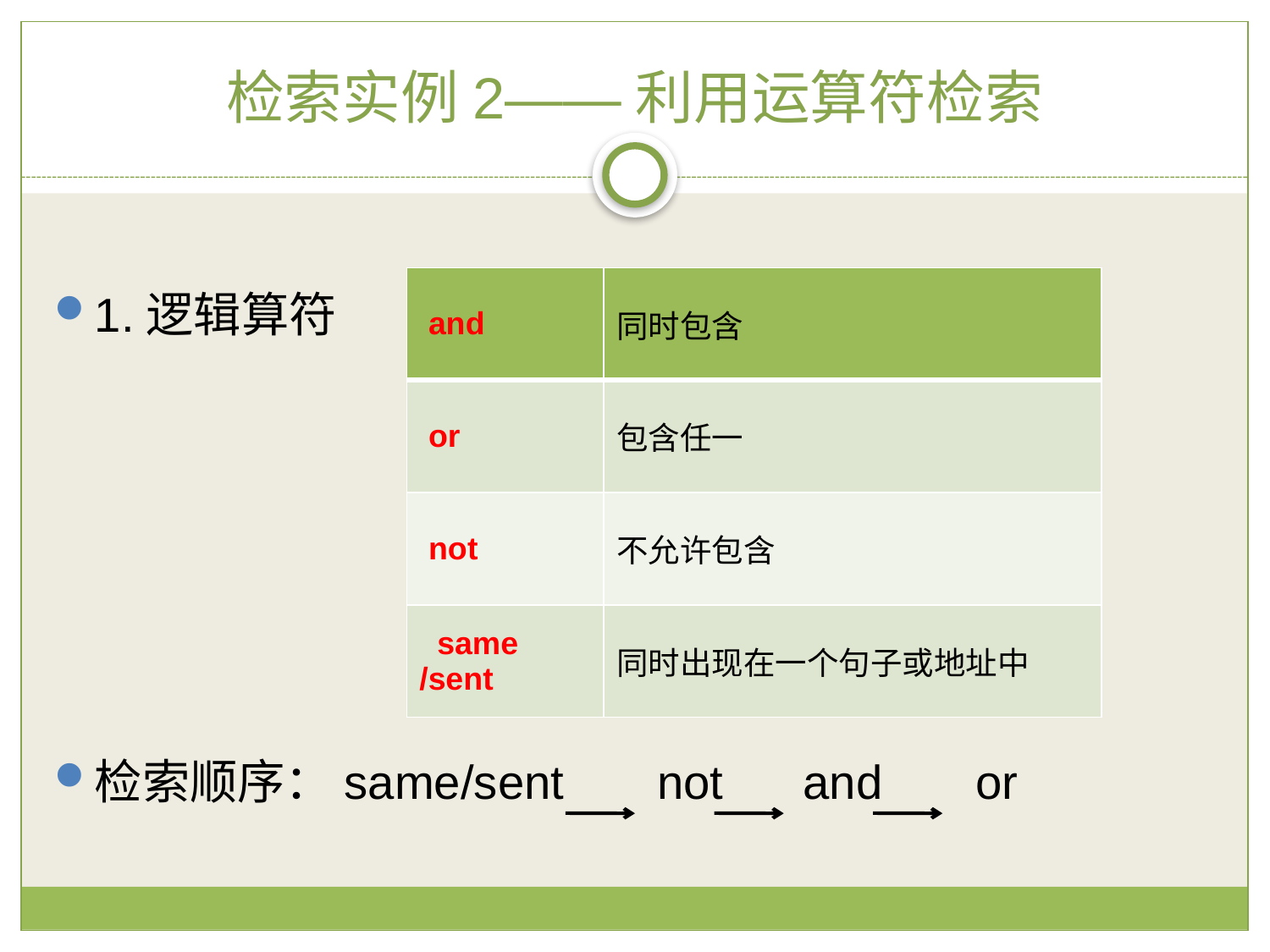

# 检索实例2——利用运算符检索

1.逻辑算符

检索顺序：same/sent       not      and       or
| and | 同时包含 |
| --- | --- |
| or | 包含任一 |
| not | 不允许包含 |
| same /sent | 同时出现在一个句子或地址中 |